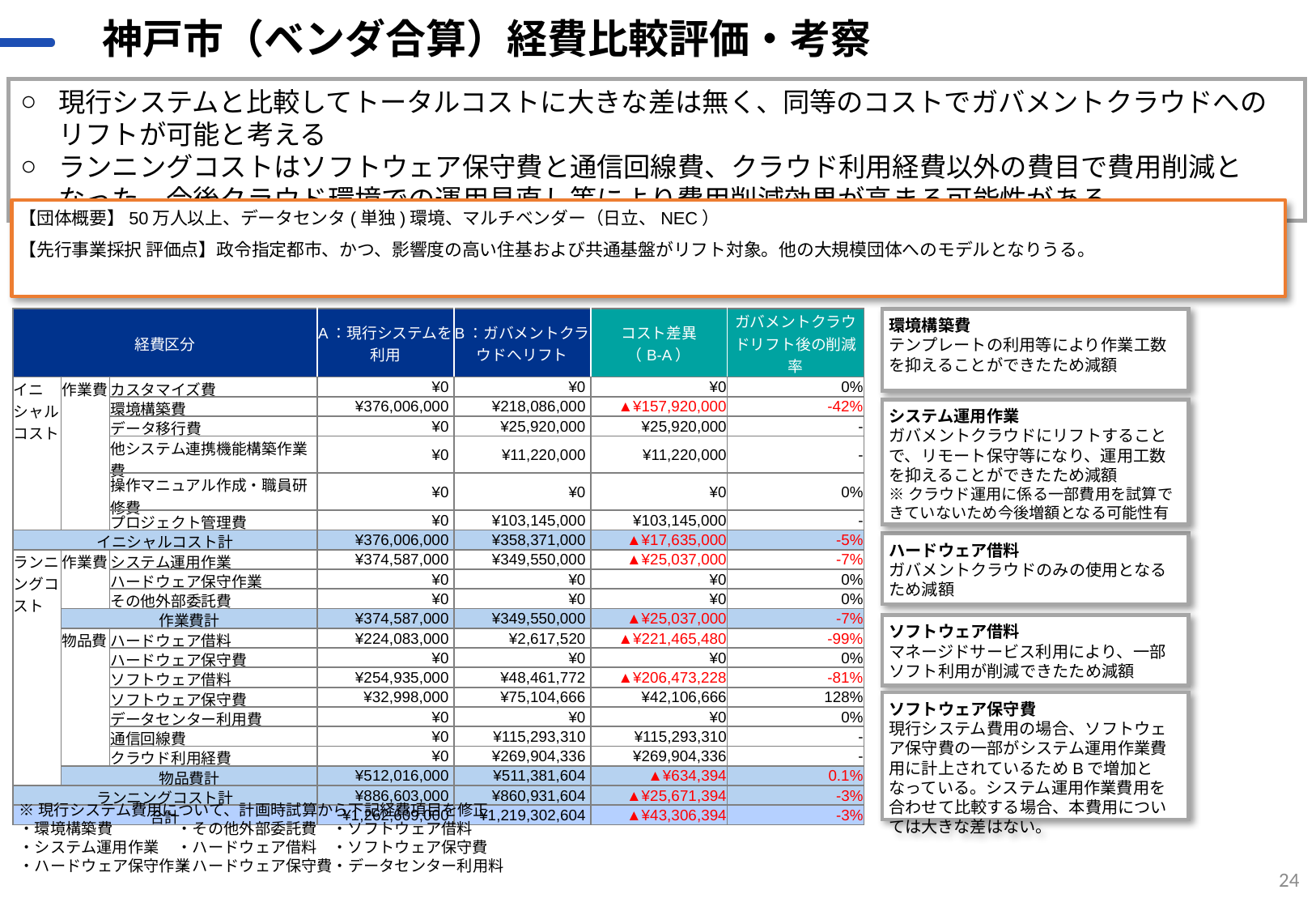

# 神戸市（ベンダ合算）経費比較評価・考察
現行システムと比較してトータルコストに大きな差は無く、同等のコストでガバメントクラウドへのリフトが可能と考える
ランニングコストはソフトウェア保守費と通信回線費、クラウド利用経費以外の費目で費用削減となった。今後クラウド環境での運用見直し等により費用削減効果が高まる可能性がある
【団体概要】50万人以上、データセンタ(単独)環境、マルチベンダー（日立、NEC）
【先行事業採択 評価点】政令指定都市、かつ、影響度の高い住基および共通基盤がリフト対象。他の大規模団体へのモデルとなりうる。
| 経費区分 |  |  | A：現行システムを 利用 | B：ガバメントクラウドへリフト | コスト差異 （B-A） | ガバメントクラウ ドリフト後の削減率 |
| --- | --- | --- | --- | --- | --- | --- |
| イニシャルコスト | 作業費 | カスタマイズ費 | ¥0 | ¥0 | ¥0 | 0% |
|  |  | 環境構築費 | ¥376,006,000 | ¥218,086,000 | ▲¥157,920,000 | -42% |
|  |  | データ移行費 | ¥0 | ¥25,920,000 | ¥25,920,000 | - |
|  |  | 他システム連携機能構築作業費 | ¥0 | ¥11,220,000 | ¥11,220,000 | - |
|  |  | 操作マニュアル作成・職員研修費 | ¥0 | ¥0 | ¥0 | 0% |
|  |  | プロジェクト管理費 | ¥0 | ¥103,145,000 | ¥103,145,000 | - |
| イニシャルコスト計 |  |  | ¥376,006,000 | ¥358,371,000 | ▲¥17,635,000 | -5% |
| ランニングコスト | 作業費 | システム運用作業 | ¥374,587,000 | ¥349,550,000 | ▲¥25,037,000 | -7% |
|  |  | ハードウェア保守作業 | ¥0 | ¥0 | ¥0 | 0% |
|  |  | その他外部委託費 | ¥0 | ¥0 | ¥0 | 0% |
|  | 作業費計 |  | ¥374,587,000 | ¥349,550,000 | ▲¥25,037,000 | -7% |
|  | 物品費 | ハードウェア借料 | ¥224,083,000 | ¥2,617,520 | ▲¥221,465,480 | -99% |
|  |  | ハードウェア保守費 | ¥0 | ¥0 | ¥0 | 0% |
|  |  | ソフトウェア借料 | ¥254,935,000 | ¥48,461,772 | ▲¥206,473,228 | -81% |
|  |  | ソフトウェア保守費 | ¥32,998,000 | ¥75,104,666 | ¥42,106,666 | 128% |
|  |  | データセンター利用費 | ¥0 | ¥0 | ¥0 | 0% |
|  |  | 通信回線費 | ¥0 | ¥115,293,310 | ¥115,293,310 | - |
|  |  | クラウド利用経費 | ¥0 | ¥269,904,336 | ¥269,904,336 | - |
|  | 物品費計 |  | ¥512,016,000 | ¥511,381,604 | ▲¥634,394 | 0.1% |
| ランニングコスト計 |  |  | ¥886,603,000 | ¥860,931,604 | ▲¥25,671,394 | -3% |
| 合計 |  |  | ¥1,262,609,000 | ¥1,219,302,604 | ▲¥43,306,394 | -3% |
環境構築費
テンプレートの利用等により作業工数を抑えることができたため減額
システム運用作業
ガバメントクラウドにリフトすることで、リモート保守等になり、運用工数を抑えることができたため減額
※クラウド運用に係る一部費用を試算できていないため今後増額となる可能性有
ハードウェア借料
ガバメントクラウドのみの使用となるため減額
ソフトウェア借料
マネージドサービス利用により、一部ソフト利用が削減できたため減額
ソフトウェア保守費
現行システム費用の場合、ソフトウェア保守費の一部がシステム運用作業費用に計上されているためBで増加となっている。システム運用作業費用を合わせて比較する場合、本費用については大きな差はない。
※現行システム費用について、計画時試算から下記経費項目を修正
・環境構築費
・システム運用作業
・ハードウェア保守作業

・その他外部委託費
・ハードウェア借料
・ハードウェア保守費

・ソフトウェア借料
・ソフトウェア保守費
・データセンター利用料
24